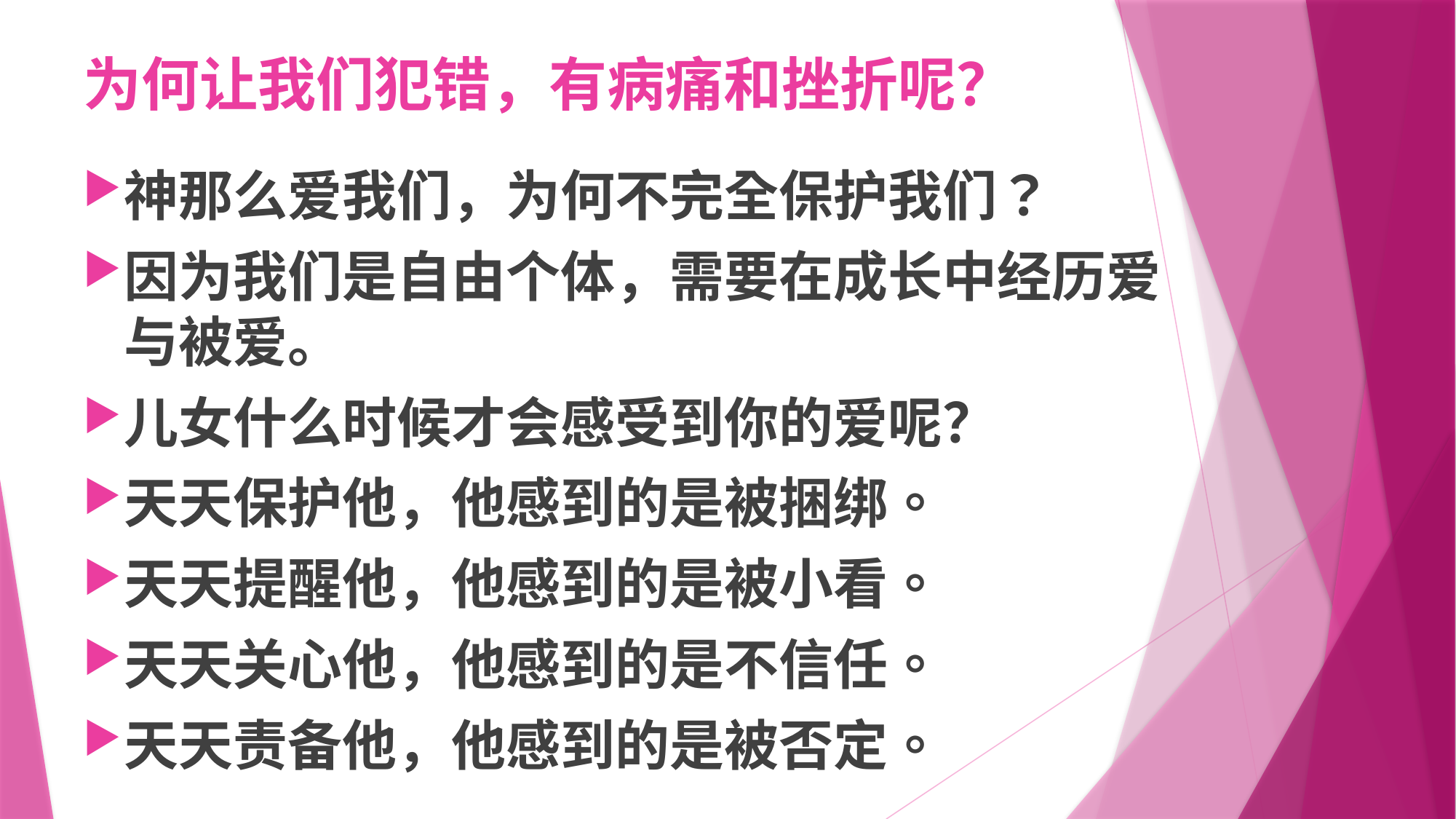

# 为何让我们犯错，有病痛和挫折呢？
神那么爱我们，为何不完全保护我们？
因为我们是自由个体，需要在成长中经历爱与被爱。
儿女什么时候才会感受到你的爱呢？
天天保护他，他感到的是被捆绑。
天天提醒他，他感到的是被小看。
天天关心他，他感到的是不信任。
天天责备他，他感到的是被否定。